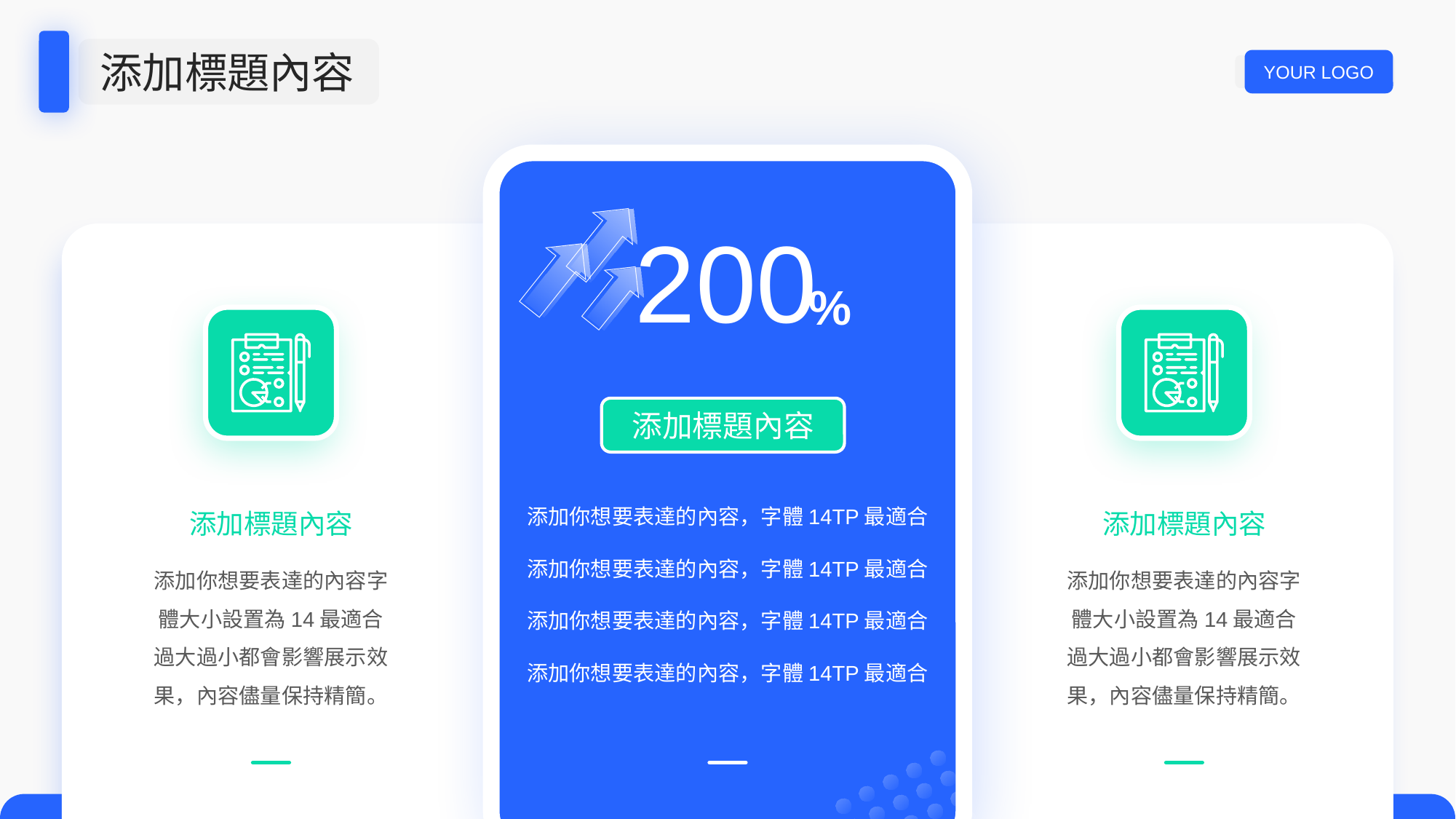

添加標題內容

YOUR LOGO

200
%

添加標題內容
添加你想要表達的內容，字體14TP最適合
添加標題內容
添加標題內容
添加你想要表達的內容字體大小設置為14最適合過大過小都會影響展示效果，內容儘量保持精簡。
添加你想要表達的內容字體大小設置為14最適合過大過小都會影響展示效果，內容儘量保持精簡。
添加你想要表達的內容，字體14TP最適合
添加你想要表達的內容，字體14TP最適合
添加你想要表達的內容，字體14TP最適合